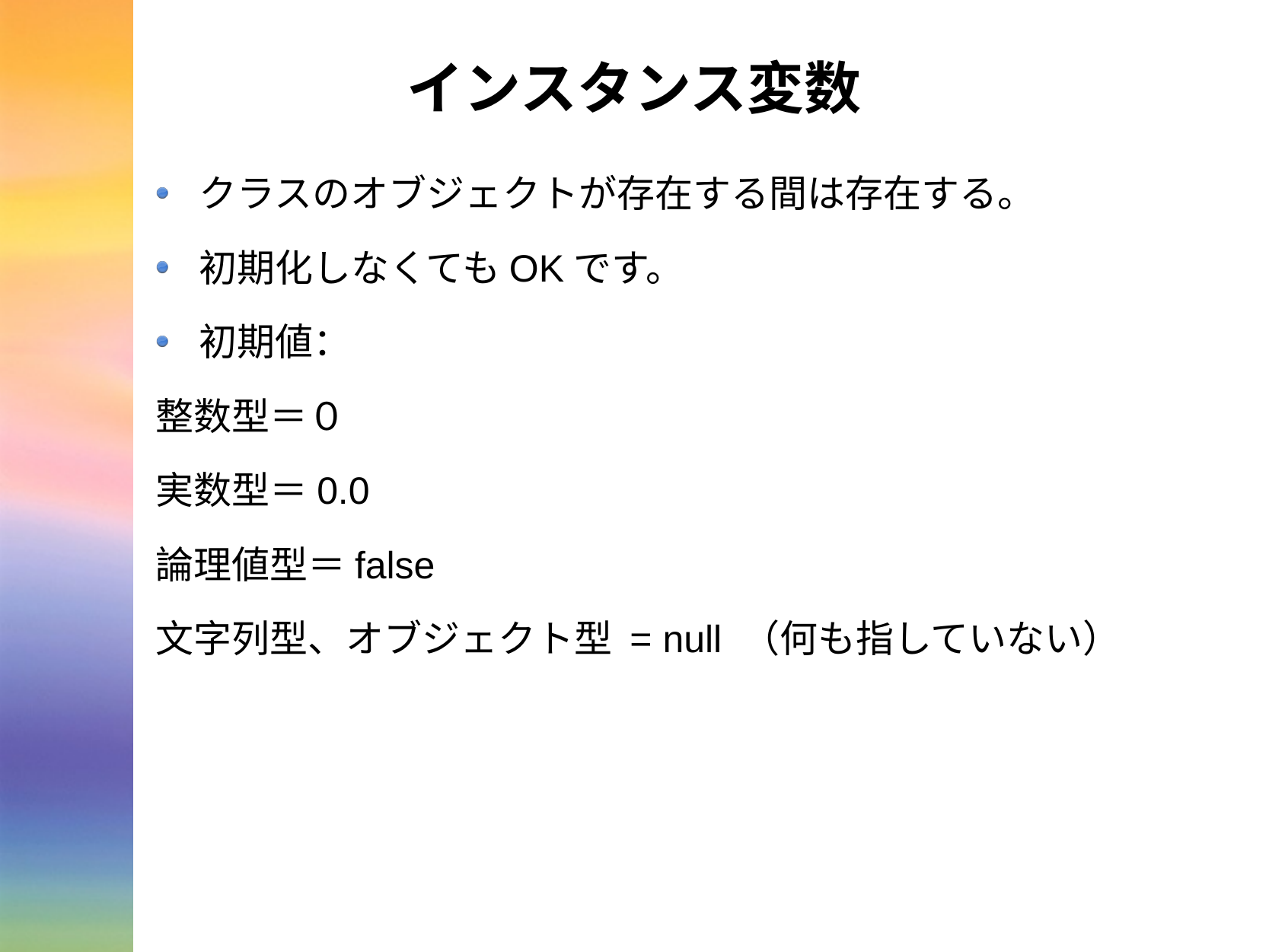

# インスタンス変数
クラスのオブジェクトが存在する間は存在する。
初期化しなくてもOKです。
初期値：
整数型＝０
実数型＝0.0
論理値型＝false
文字列型、オブジェクト型 = null （何も指していない）